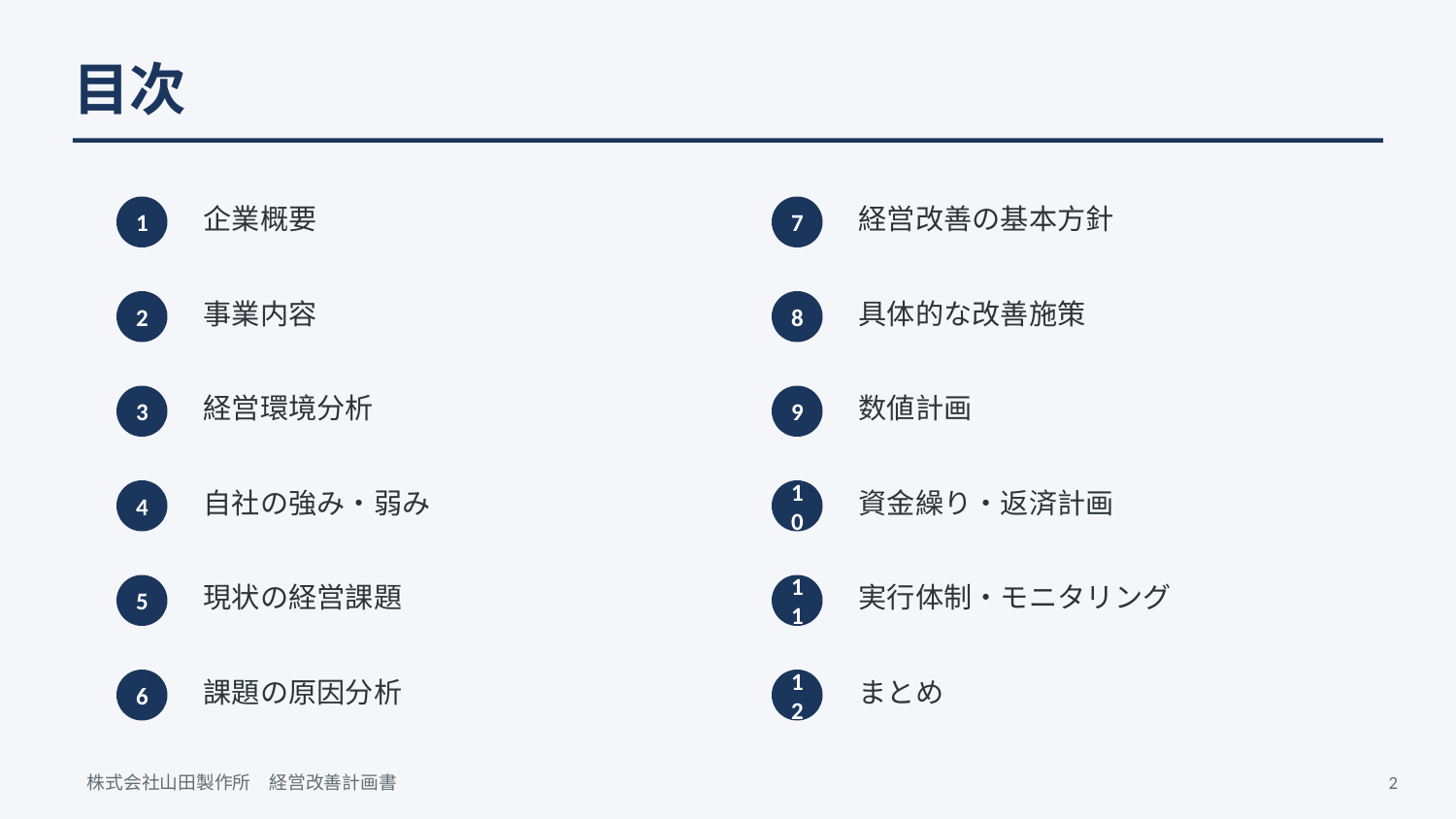

目次

企業概要
経営改善の基本方針

1

7
事業内容
具体的な改善施策

2

8
経営環境分析
数値計画

3

9
自社の強み・弱み
資金繰り・返済計画

4

10
現状の経営課題
実行体制・モニタリング

5

11
課題の原因分析
まとめ

6

12
株式会社山田製作所　経営改善計画書
2